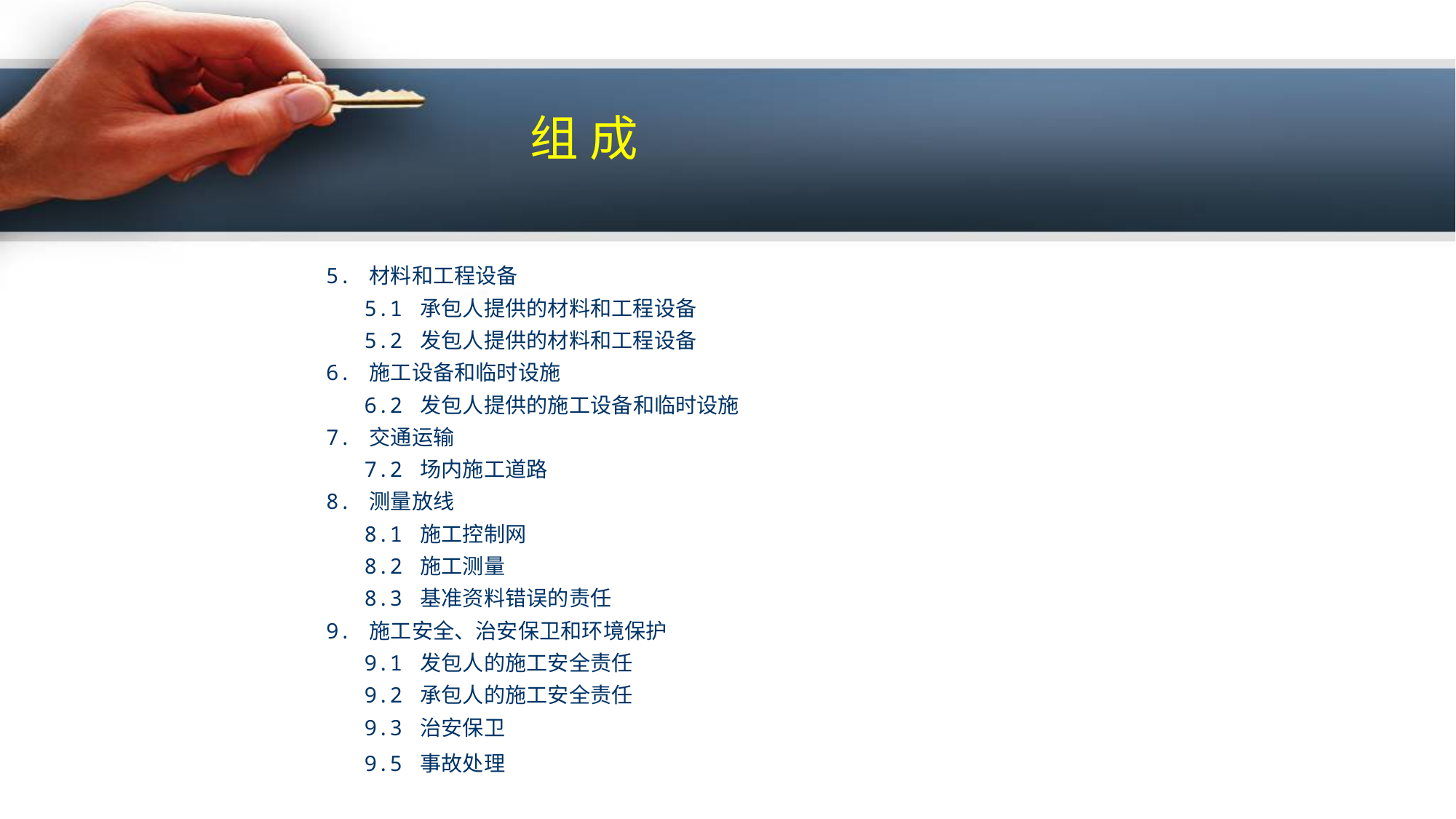

组 成
5. 材料和工程设备
   5.1 承包人提供的材料和工程设备
   5.2 发包人提供的材料和工程设备
6. 施工设备和临时设施
   6.2 发包人提供的施工设备和临时设施
7. 交通运输
   7.2 场内施工道路
8. 测量放线
   8.1 施工控制网
   8.2 施工测量
   8.3 基准资料错误的责任
9. 施工安全、治安保卫和环境保护
   9.1 发包人的施工安全责任
   9.2 承包人的施工安全责任
   9.3 治安保卫
   9.5 事故处理